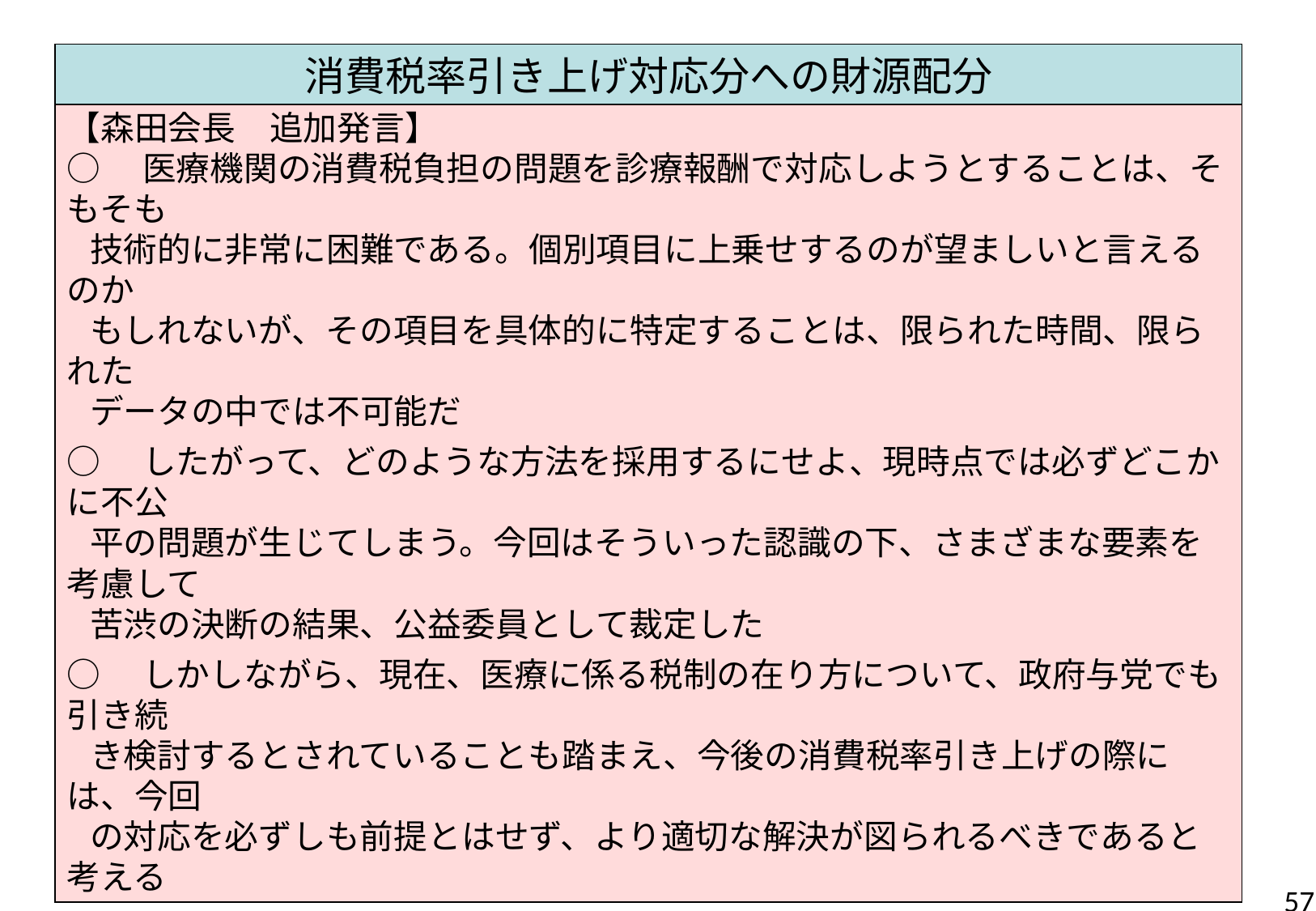

消費税率引き上げ対応分への財源配分
消費税率引き上げ対応分への財源配分
【森田会長　追加発言】
○　医療機関の消費税負担の問題を診療報酬で対応しようとすることは、そもそも
  技術的に非常に困難である。個別項目に上乗せするのが望ましいと言えるのか
  もしれないが、その項目を具体的に特定することは、限られた時間、限られた
  データの中では不可能だ
○　したがって、どのような方法を採用するにせよ、現時点では必ずどこかに不公
  平の問題が生じてしまう。今回はそういった認識の下、さまざまな要素を考慮して
  苦渋の決断の結果、公益委員として裁定した
○　しかしながら、現在、医療に係る税制の在り方について、政府与党でも引き続
  き検討するとされていることも踏まえ、今後の消費税率引き上げの際には、今回
  の対応を必ずしも前提とはせず、より適切な解決が図られるべきであると考える
57